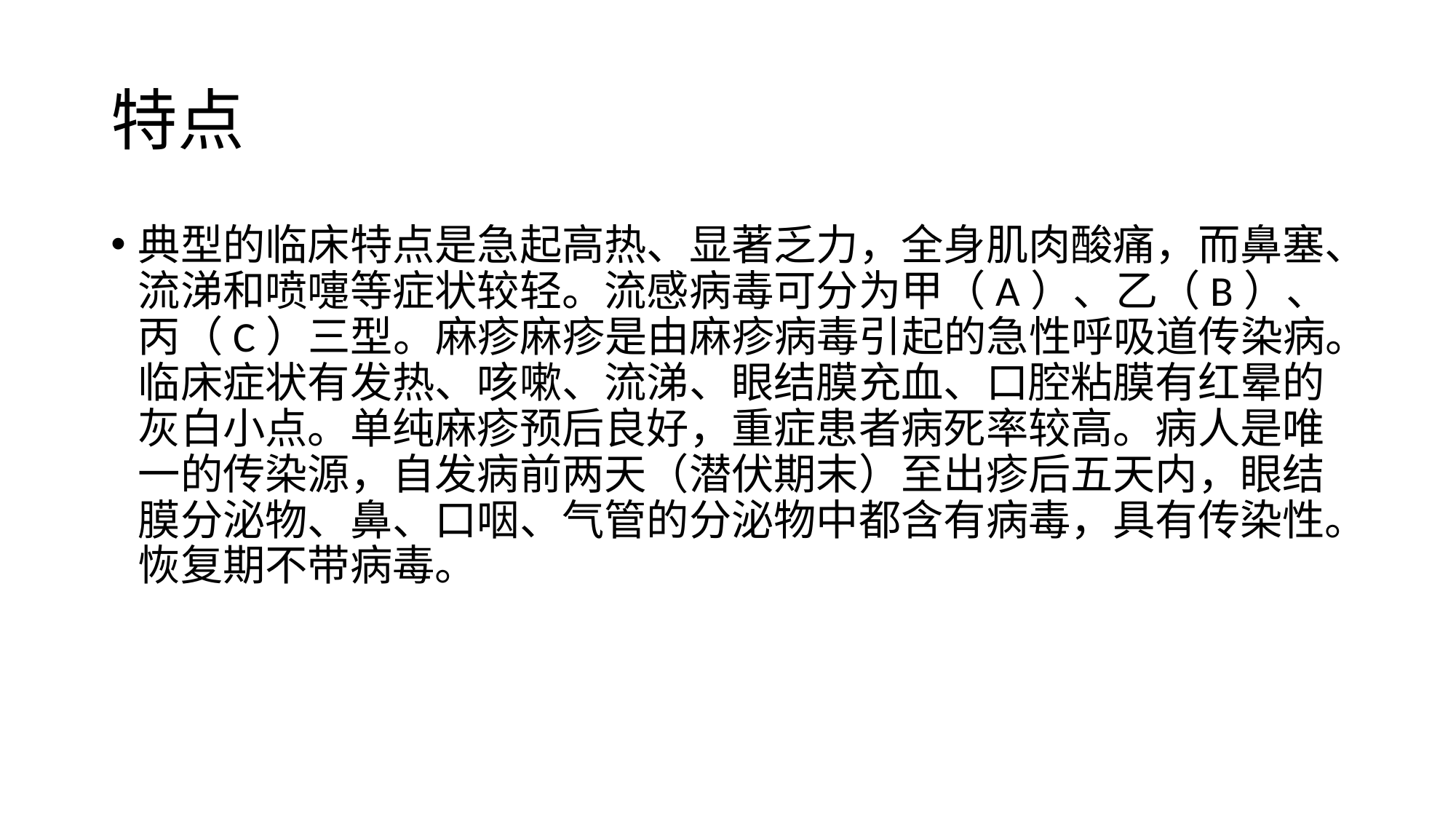

# 特点
典型的临床特点是急起高热、显著乏力，全身肌肉酸痛，而鼻塞、流涕和喷嚏等症状较轻。流感病毒可分为甲（A）、乙（B）、丙（C）三型。麻疹麻疹是由麻疹病毒引起的急性呼吸道传染病。临床症状有发热、咳嗽、流涕、眼结膜充血、口腔粘膜有红晕的灰白小点。单纯麻疹预后良好，重症患者病死率较高。病人是唯一的传染源，自发病前两天（潜伏期末）至出疹后五天内，眼结膜分泌物、鼻、口咽、气管的分泌物中都含有病毒，具有传染性。恢复期不带病毒。